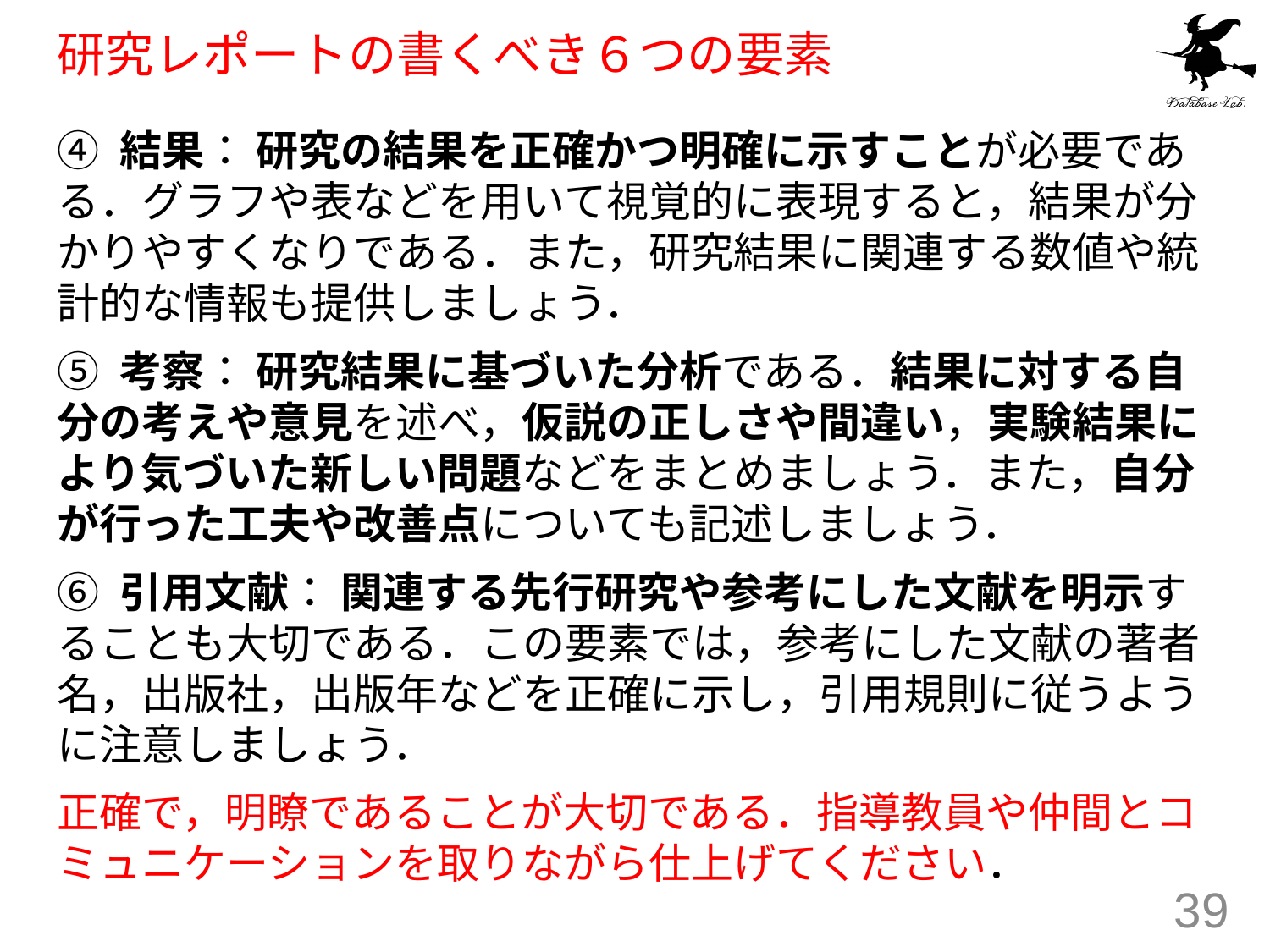

# 研究レポートの書くべき６つの要素
④ 結果： 研究の結果を正確かつ明確に示すことが必要である．グラフや表などを用いて視覚的に表現すると，結果が分かりやすくなりである．また，研究結果に関連する数値や統計的な情報も提供しましょう．
⑤ 考察： 研究結果に基づいた分析である．結果に対する自分の考えや意見を述べ，仮説の正しさや間違い，実験結果により気づいた新しい問題などをまとめましょう．また，自分が行った工夫や改善点についても記述しましょう．
⑥ 引用文献： 関連する先行研究や参考にした文献を明示することも大切である．この要素では，参考にした文献の著者名，出版社，出版年などを正確に示し，引用規則に従うように注意しましょう．
正確で，明瞭であることが大切である．指導教員や仲間とコミュニケーションを取りながら仕上げてください．
39